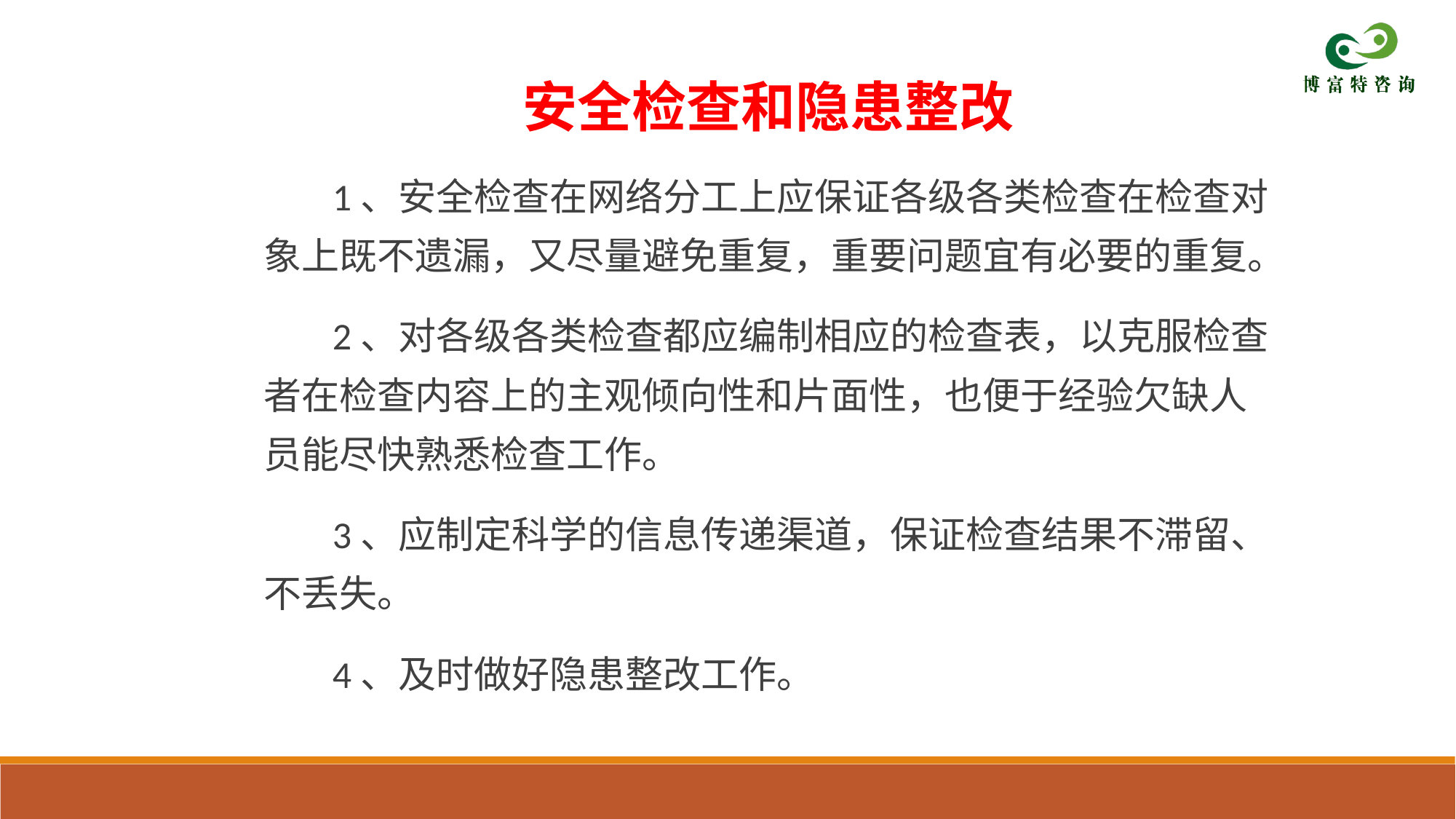

安全检查和隐患整改
        1、安全检查在网络分工上应保证各级各类检查在检查对象上既不遗漏，又尽量避免重复，重要问题宜有必要的重复。
        2、对各级各类检查都应编制相应的检查表，以克服检查者在检查内容上的主观倾向性和片面性，也便于经验欠缺人员能尽快熟悉检查工作。
        3、应制定科学的信息传递渠道，保证检查结果不滞留、不丢失。
        4、及时做好隐患整改工作。